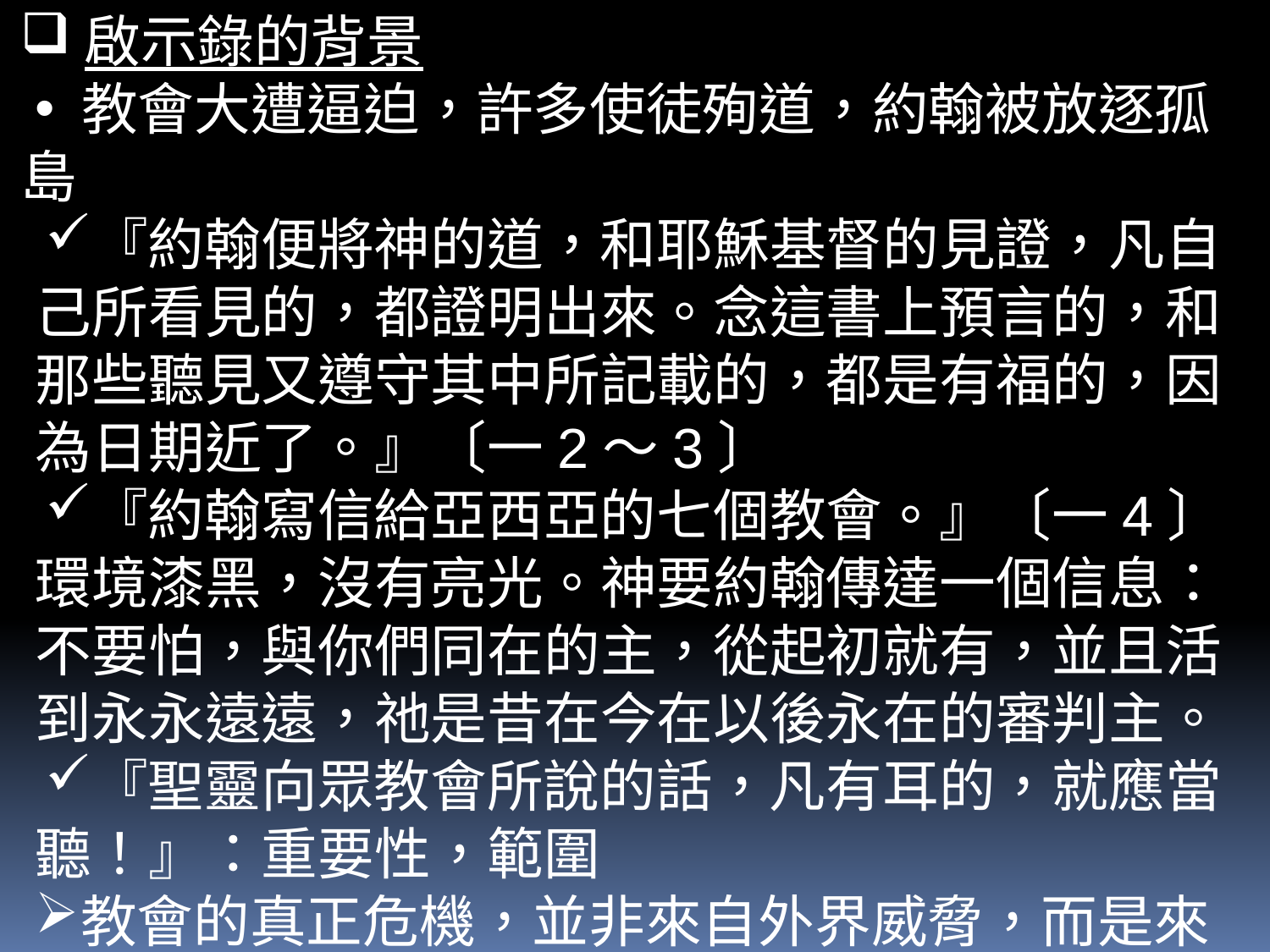

啟示錄的背景
 教會大遭逼迫，許多使徒殉道，約翰被放逐孤島
『約翰便將神的道，和耶穌基督的見證，凡自己所看見的，都證明出來。念這書上預言的，和那些聽見又遵守其中所記載的，都是有福的，因為日期近了。』〔一2～3〕
『約翰寫信給亞西亞的七個教會。』〔一4〕環境漆黑，沒有亮光。神要約翰傳達一個信息：不要怕，與你們同在的主，從起初就有，並且活到永永遠遠，祂是昔在今在以後永在的審判主。
『聖靈向眾教會所說的話，凡有耳的，就應當聽！』：重要性，範圍
教會的真正危機，並非來自外界威脅，而是來自教會內部問題.